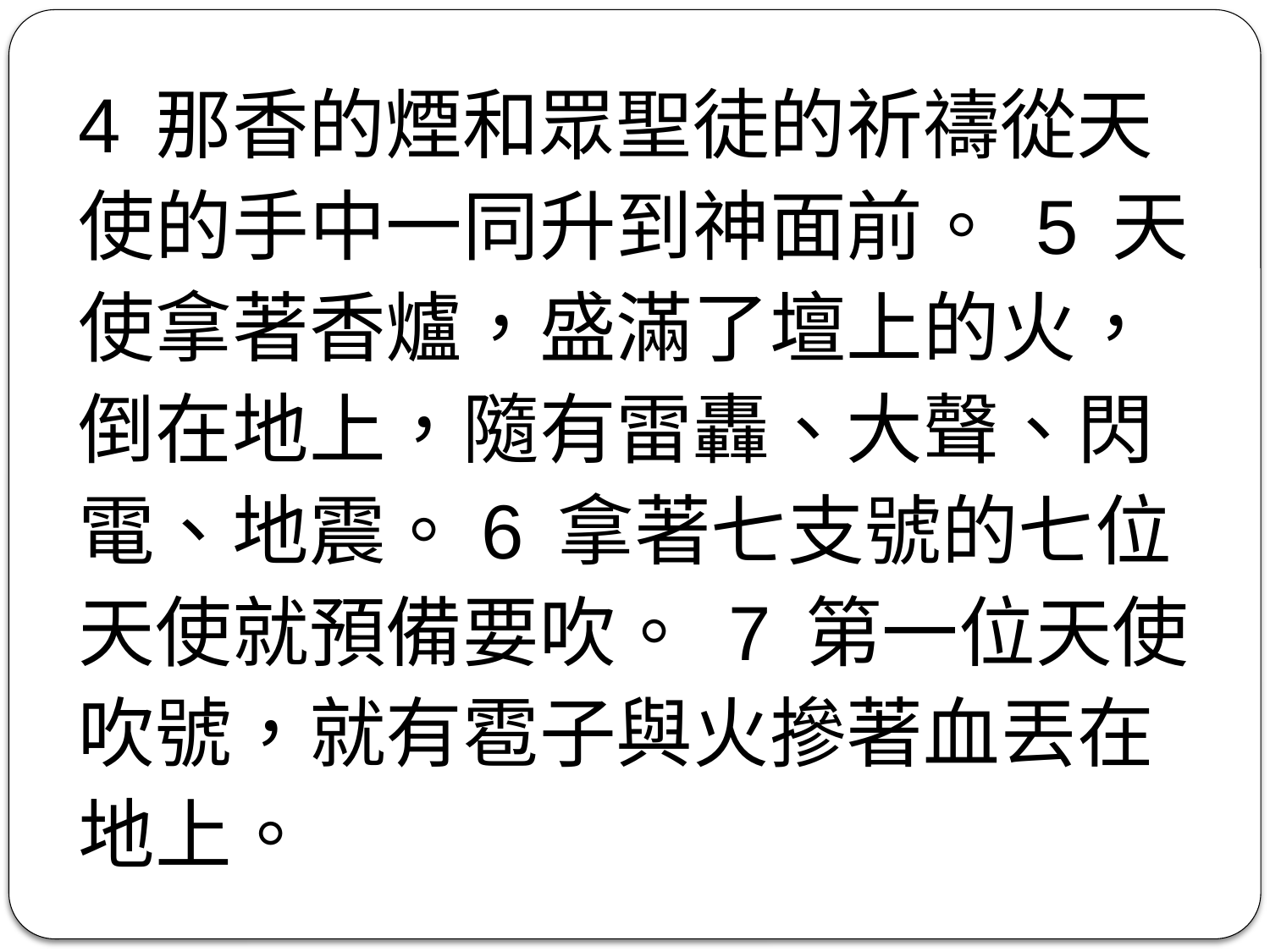

4 那香的煙和眾聖徒的祈禱從天使的手中一同升到神面前。 5 天使拿著香爐，盛滿了壇上的火，倒在地上，隨有雷轟、大聲、閃電、地震。6 拿著七支號的七位天使就預備要吹。 7 第一位天使吹號，就有雹子與火摻著血丟在地上。